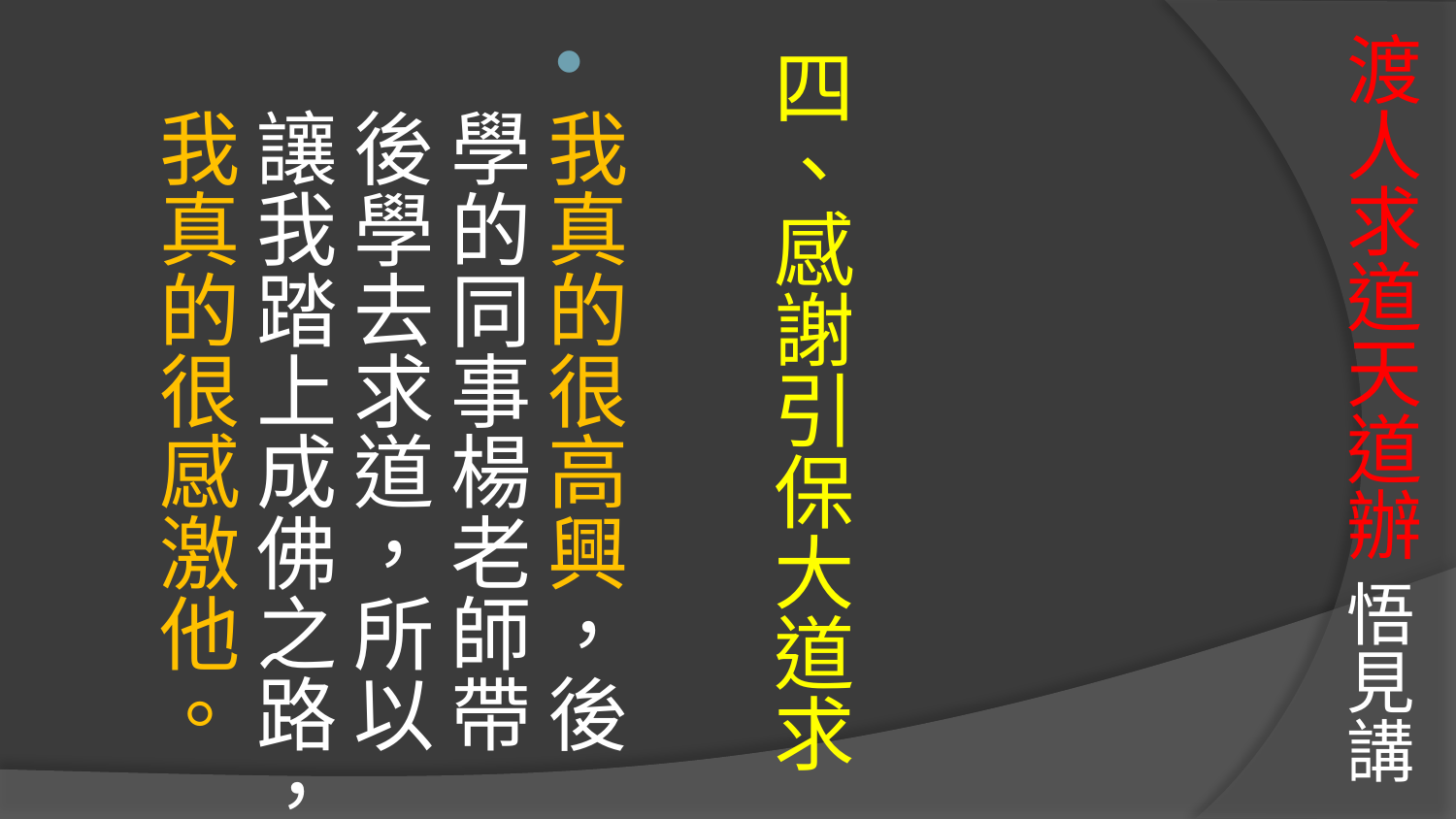

# 渡人求道天道辦 悟見講
四、感謝引保大道求

我真的很高興，後學的同事楊老師帶後學去求道，所以讓我踏上成佛之路，我真的很感激他。